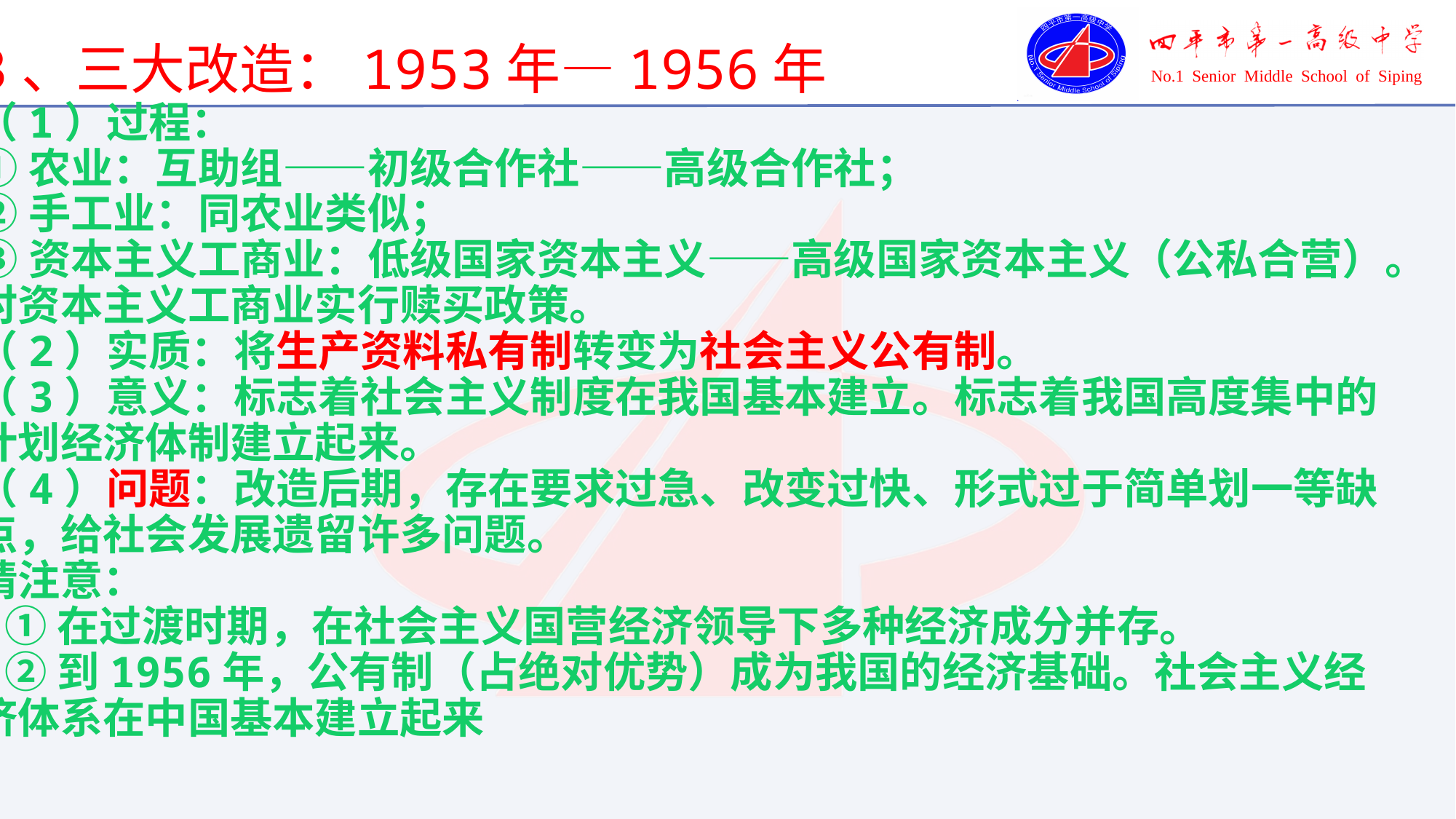

3、三大改造：1953年—1956年
（1）过程：
①农业：互助组——初级合作社——高级合作社；
②手工业：同农业类似；
③资本主义工商业：低级国家资本主义——高级国家资本主义（公私合营）。对资本主义工商业实行赎买政策。
（2）实质：将生产资料私有制转变为社会主义公有制。
（3）意义：标志着社会主义制度在我国基本建立。标志着我国高度集中的计划经济体制建立起来。
（4）问题：改造后期，存在要求过急、改变过快、形式过于简单划一等缺点，给社会发展遗留许多问题。
请注意：
   ①在过渡时期，在社会主义国营经济领导下多种经济成分并存。
   ②到1956年，公有制（占绝对优势）成为我国的经济基础。社会主义经济体系在中国基本建立起来